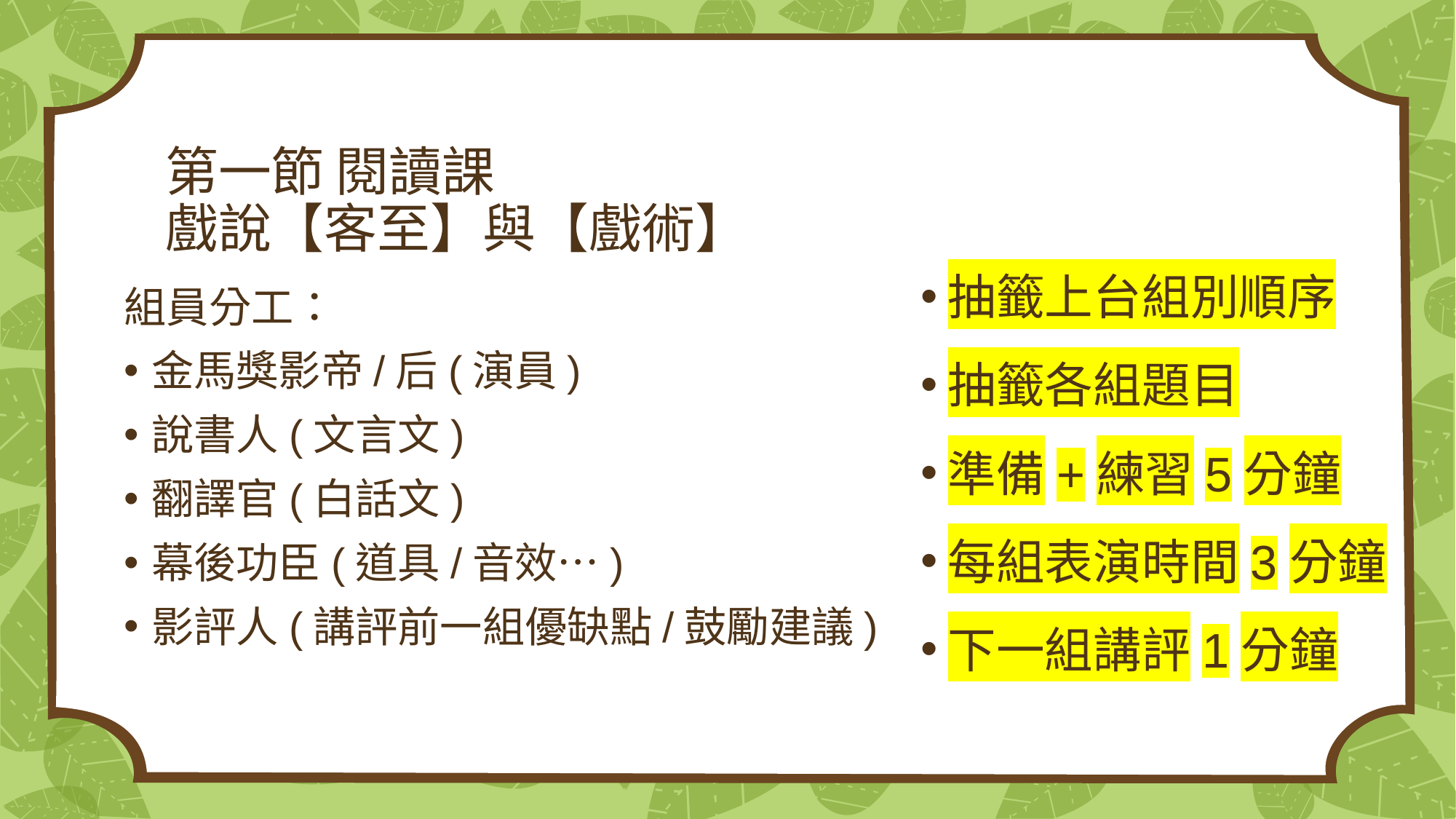

# 第一節 閱讀課 戲說【客至】與【戲術】
抽籤上台組別順序
抽籤各組題目
準備+練習5分鐘
每組表演時間3分鐘
下一組講評1分鐘
組員分工：
金馬獎影帝/后(演員)
說書人(文言文)
翻譯官(白話文)
幕後功臣(道具/音效…)
影評人(講評前一組優缺點/鼓勵建議)